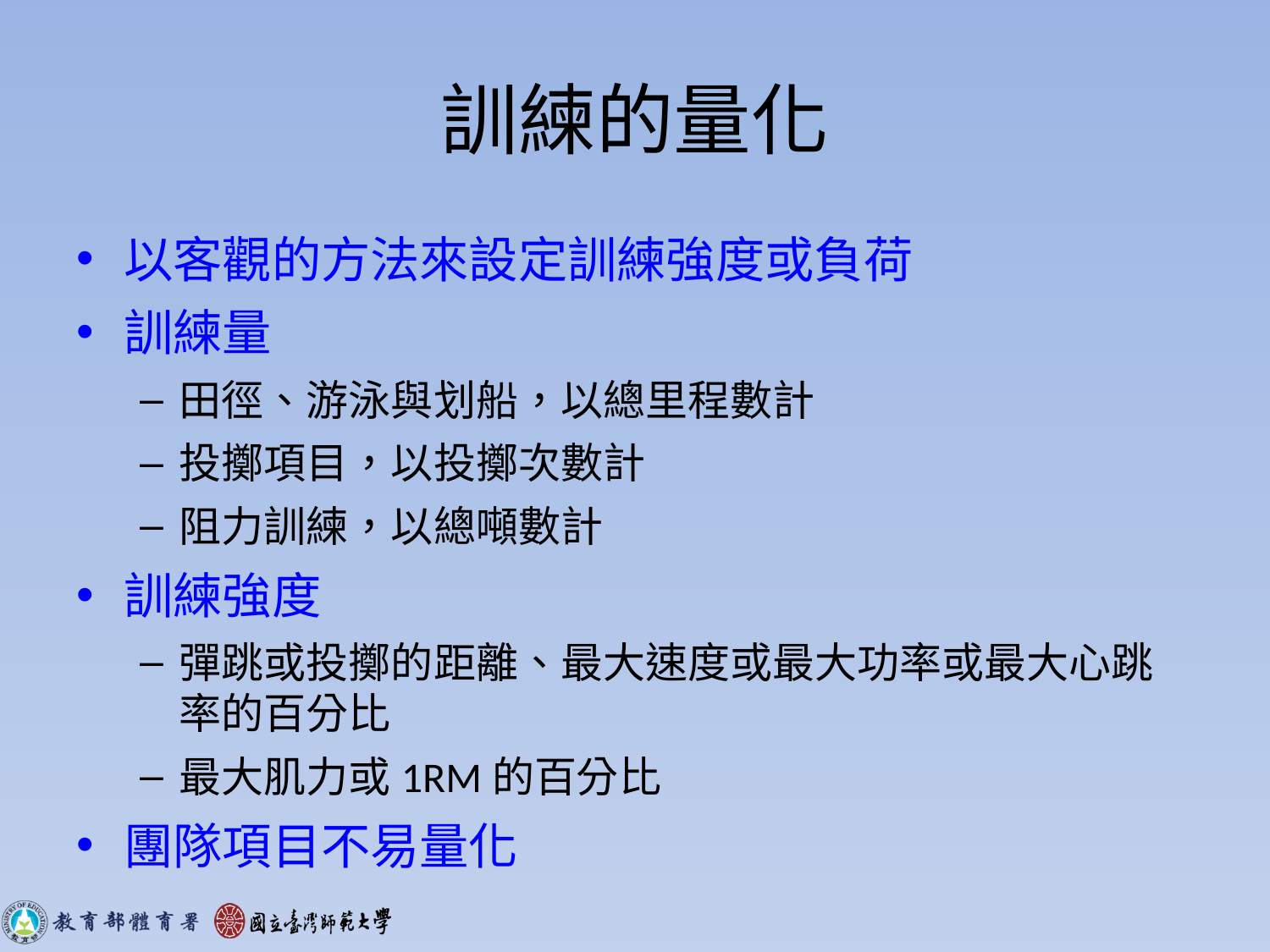

# 訓練的量化
以客觀的方法來設定訓練強度或負荷
訓練量
田徑、游泳與划船，以總里程數計
投擲項目，以投擲次數計
阻力訓練，以總噸數計
訓練強度
彈跳或投擲的距離、最大速度或最大功率或最大心跳率的百分比
最大肌力或1RM的百分比
團隊項目不易量化